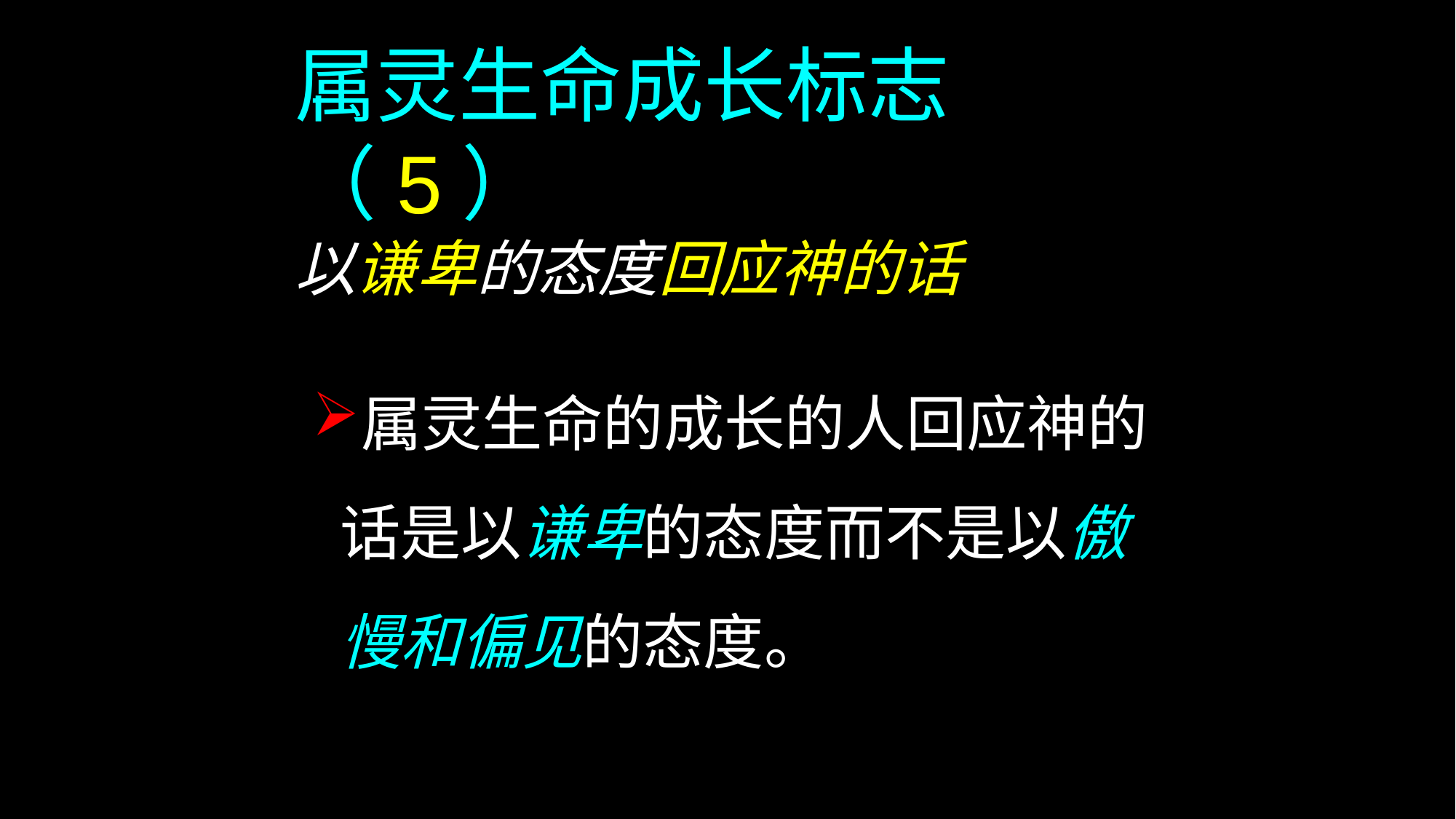

# 属灵生命成长标志 （5）
以谦卑的态度回应神的话

属灵生命的成长的人回应神的话是以谦卑的态度而不是以傲慢和偏见的态度。